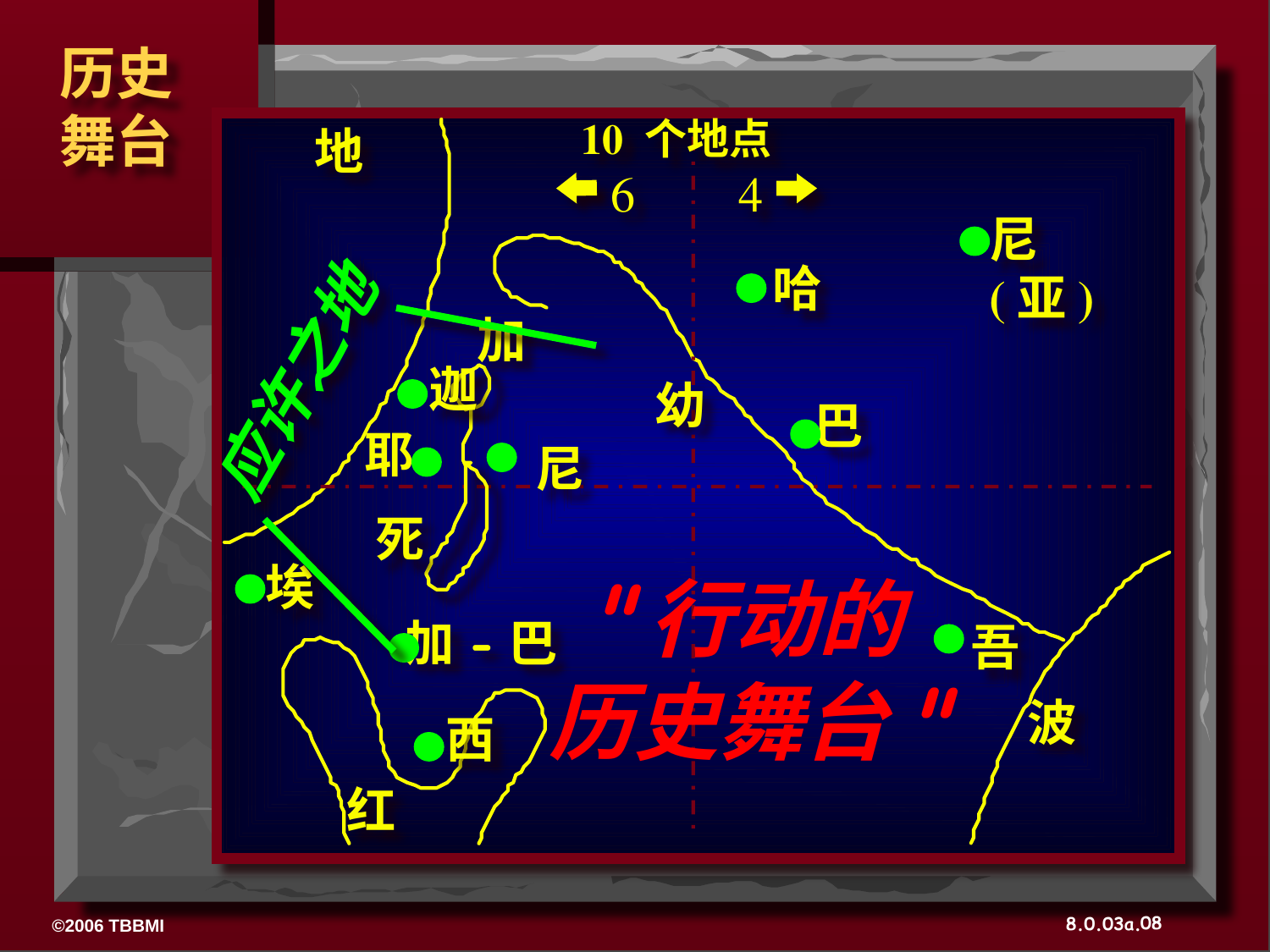

10 个地点
 地

6
4

尼(亚)

哈

加

应许之地
迦

幼

巴

耶

"行动的
历史舞台"
尼

死

埃

加-巴
吾

波
西

红
08